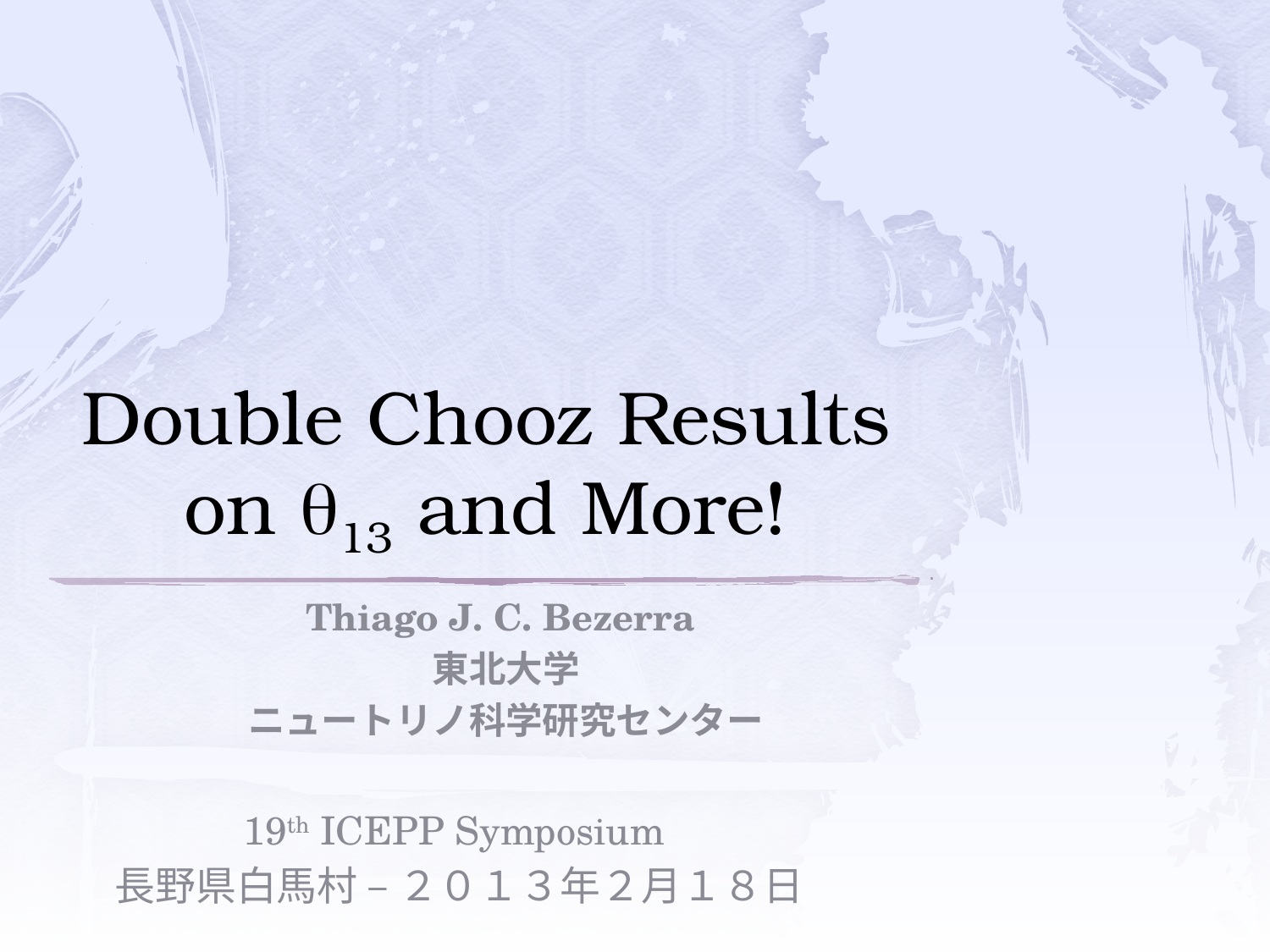

# Double Chooz Results on θ13 and More!
Thiago J. C. Bezerra
東北大学
ニュートリノ科学研究センター

19th ICEPP Symposium
長野県白馬村 – ２０１３年２月１８日